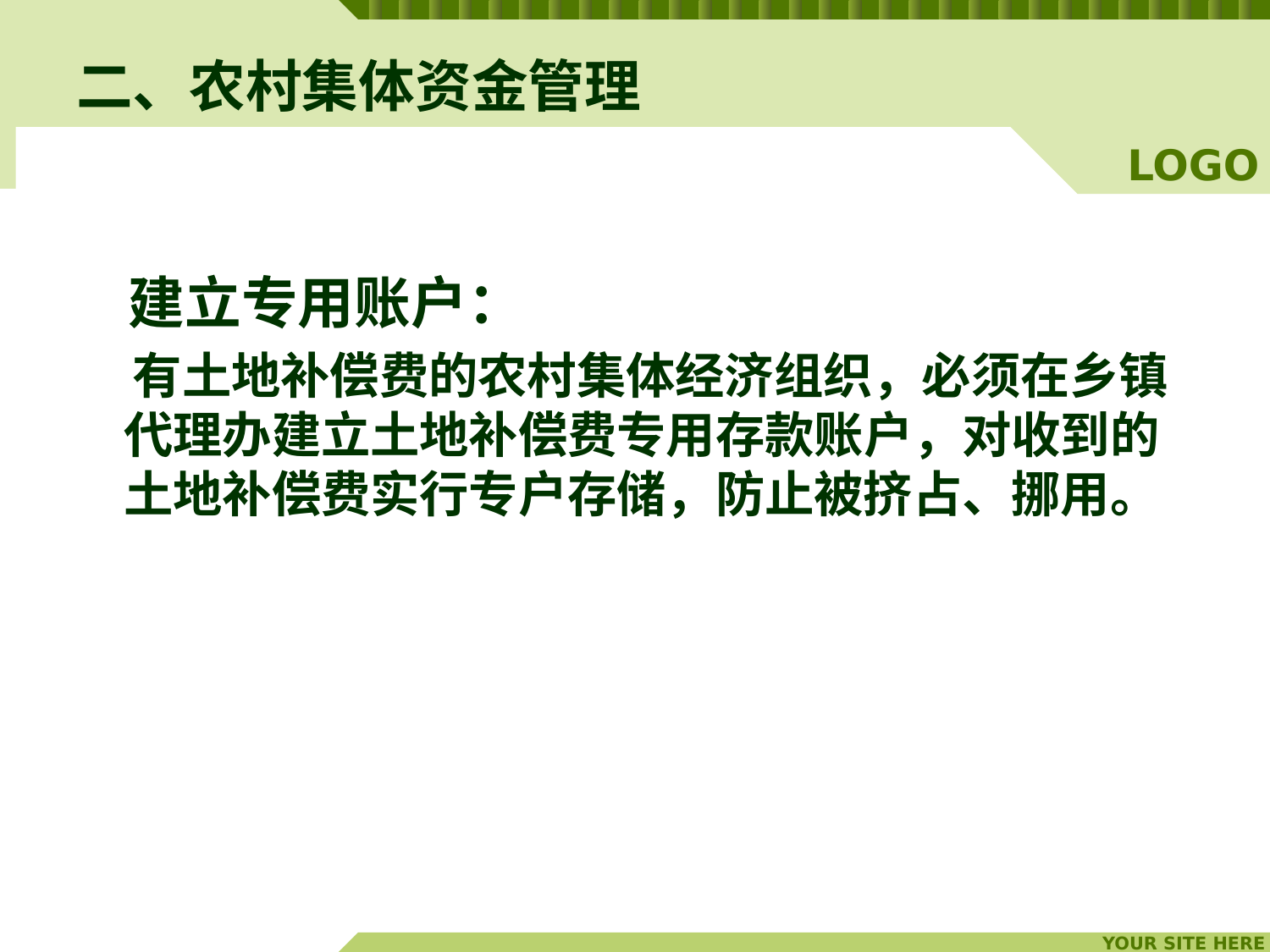

# 二、农村集体资金管理

   建立专用账户：
    有土地补偿费的农村集体经济组织，必须在乡镇代理办建立土地补偿费专用存款账户，对收到的土地补偿费实行专户存储，防止被挤占、挪用。